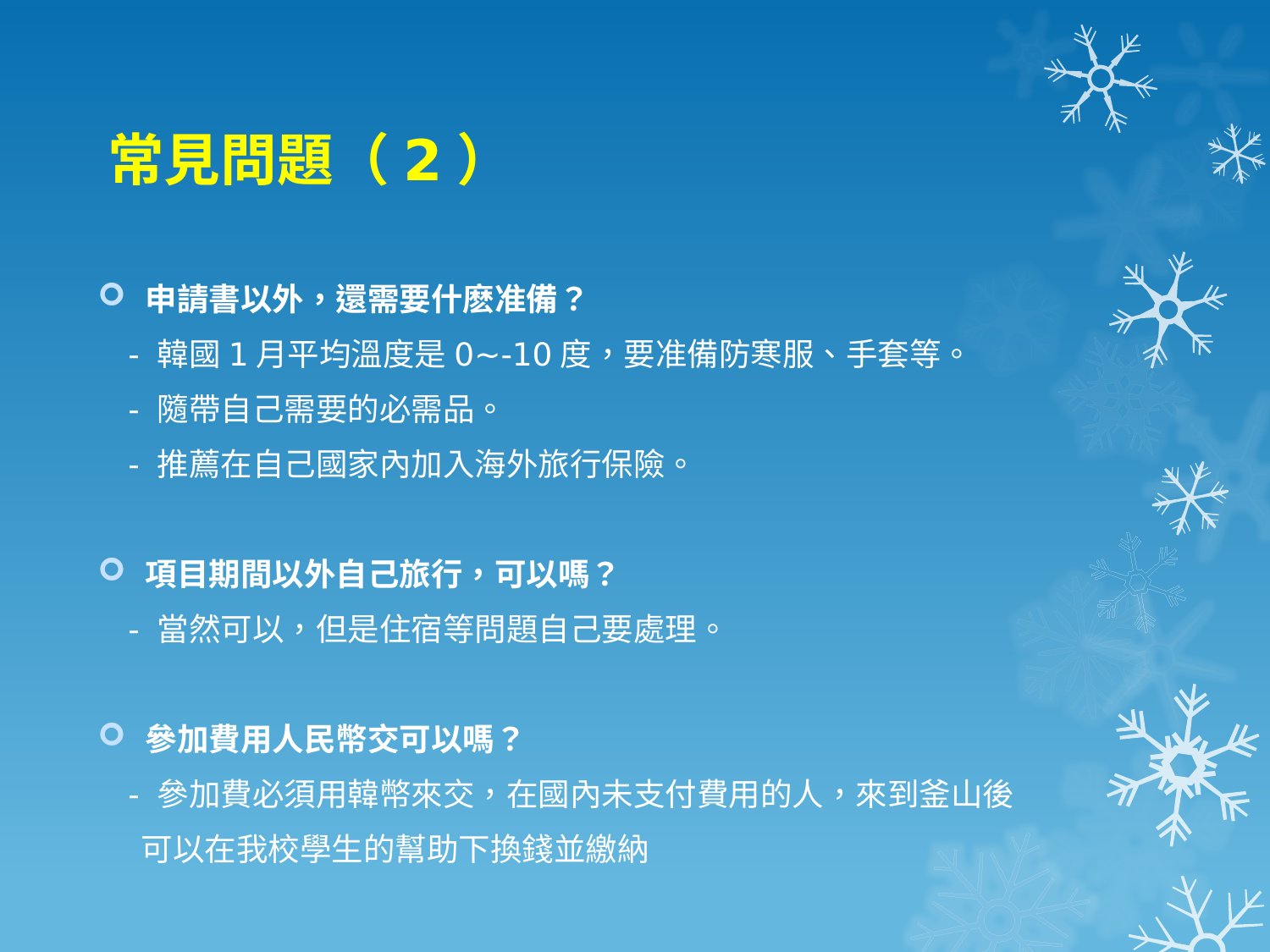

# 常見問題（2）
申請書以外，還需要什麽准備？
   - 韓國1月平均溫度是0~-10度，要准備防寒服、手套等。
   - 隨帶自己需要的必需品。
   - 推薦在自己國家內加入海外旅行保險。

項目期間以外自己旅行，可以嗎？
   - 當然可以，但是住宿等問題自己要處理。

參加費用人民幣交可以嗎？
   - 參加費必須用韓幣來交，在國內未支付費用的人，來到釜山後
     可以在我校學生的幫助下換錢並繳納